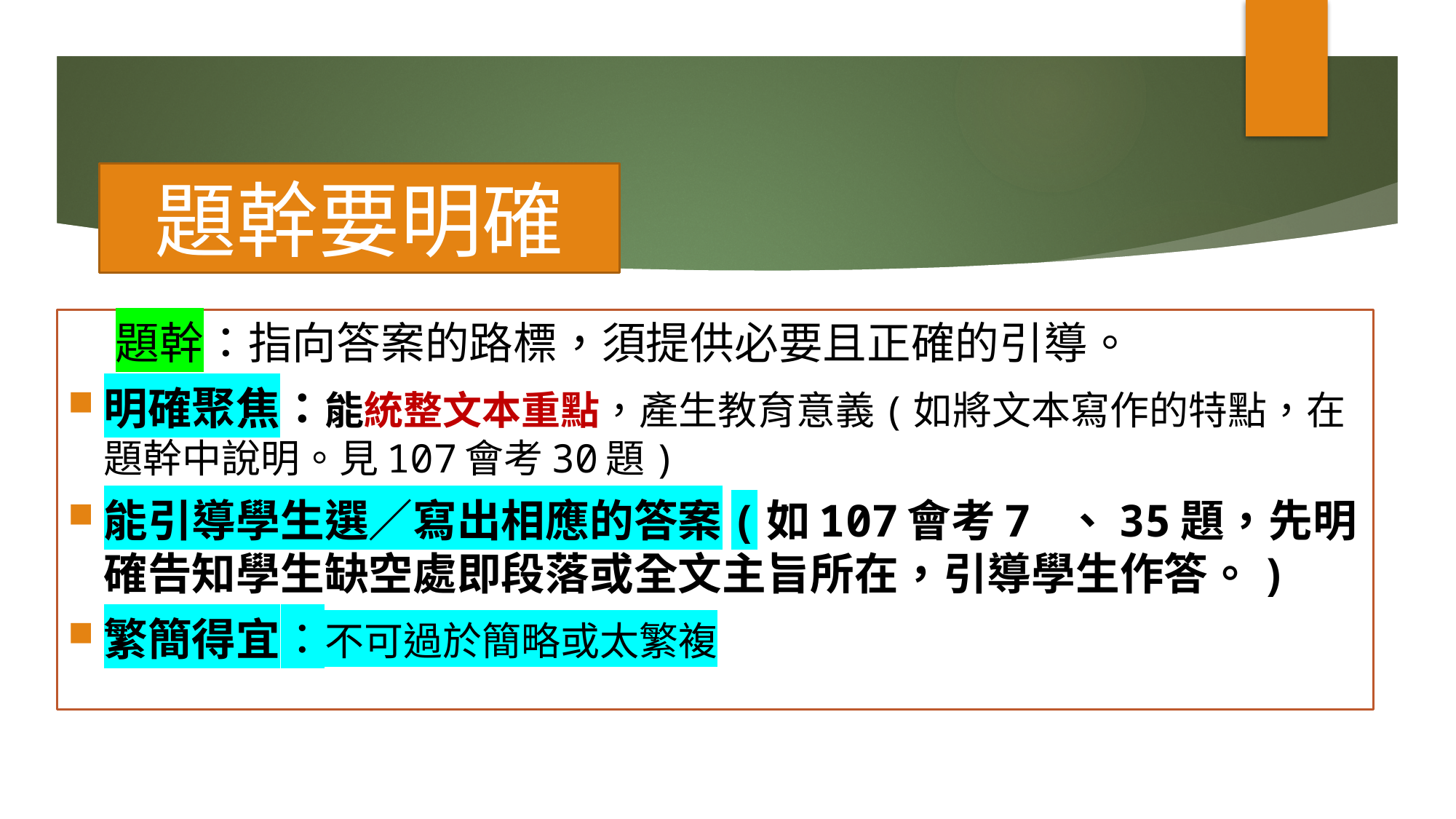

題幹要明確
題幹：指向答案的路標，須提供必要且正確的引導。
明確聚焦：能統整文本重點，產生教育意義(如將文本寫作的特點，在題幹中說明。見107會考30題)
能引導學生選／寫出相應的答案(如107會考7 、35題，先明確告知學生缺空處即段落或全文主旨所在，引導學生作答。)
繁簡得宜：不可過於簡略或太繁複